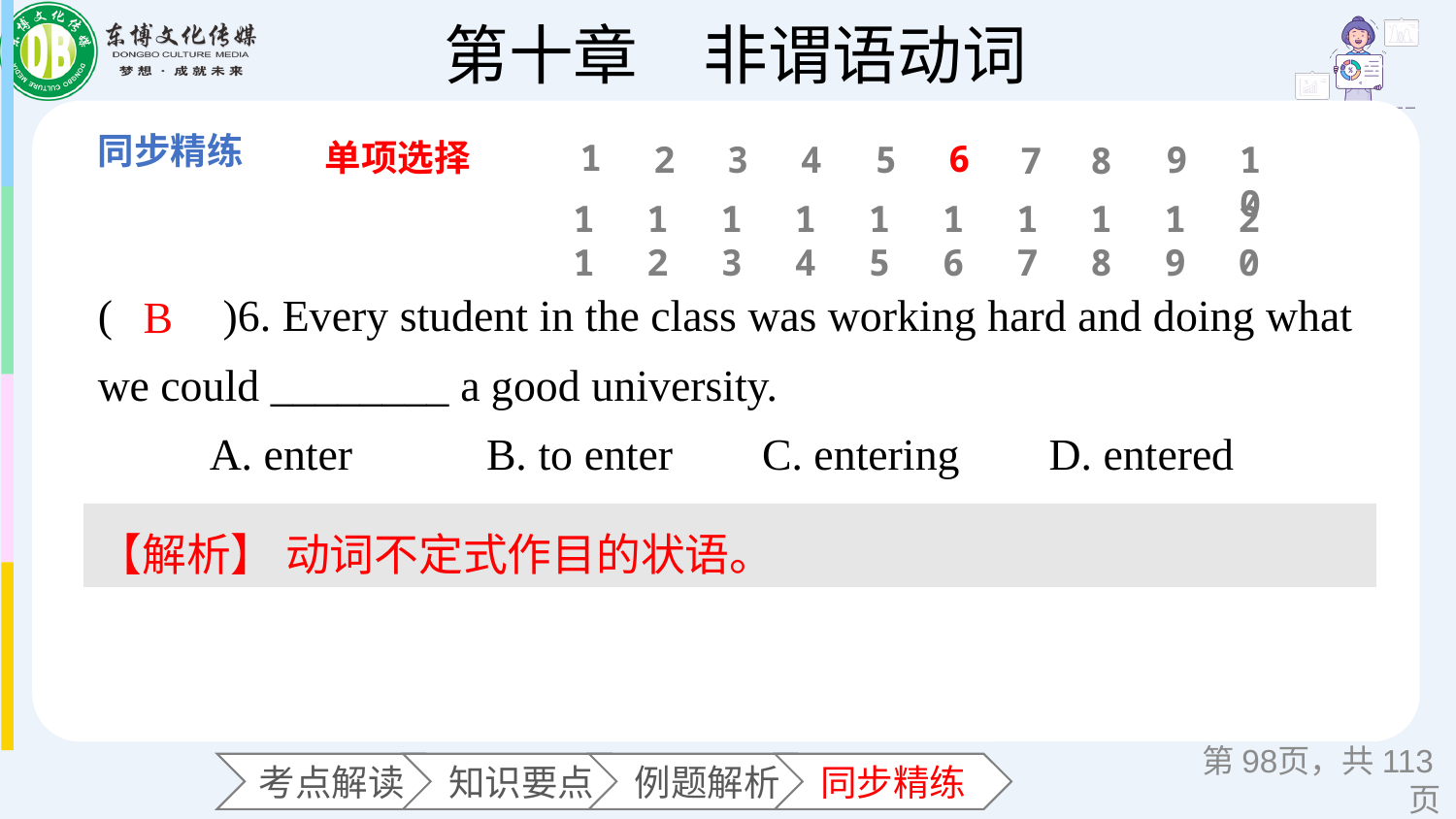

单项选择
1
6
2
3
4
5
9
10
7
8
11
12
13
14
15
16
17
18
19
20
(　　)6. Every student in the class was working hard and doing what we could ________ a good university.
          A. enter            B. to enter        C. entering        D. entered
B
【解析】 动词不定式作目的状语。
第98页，共113页